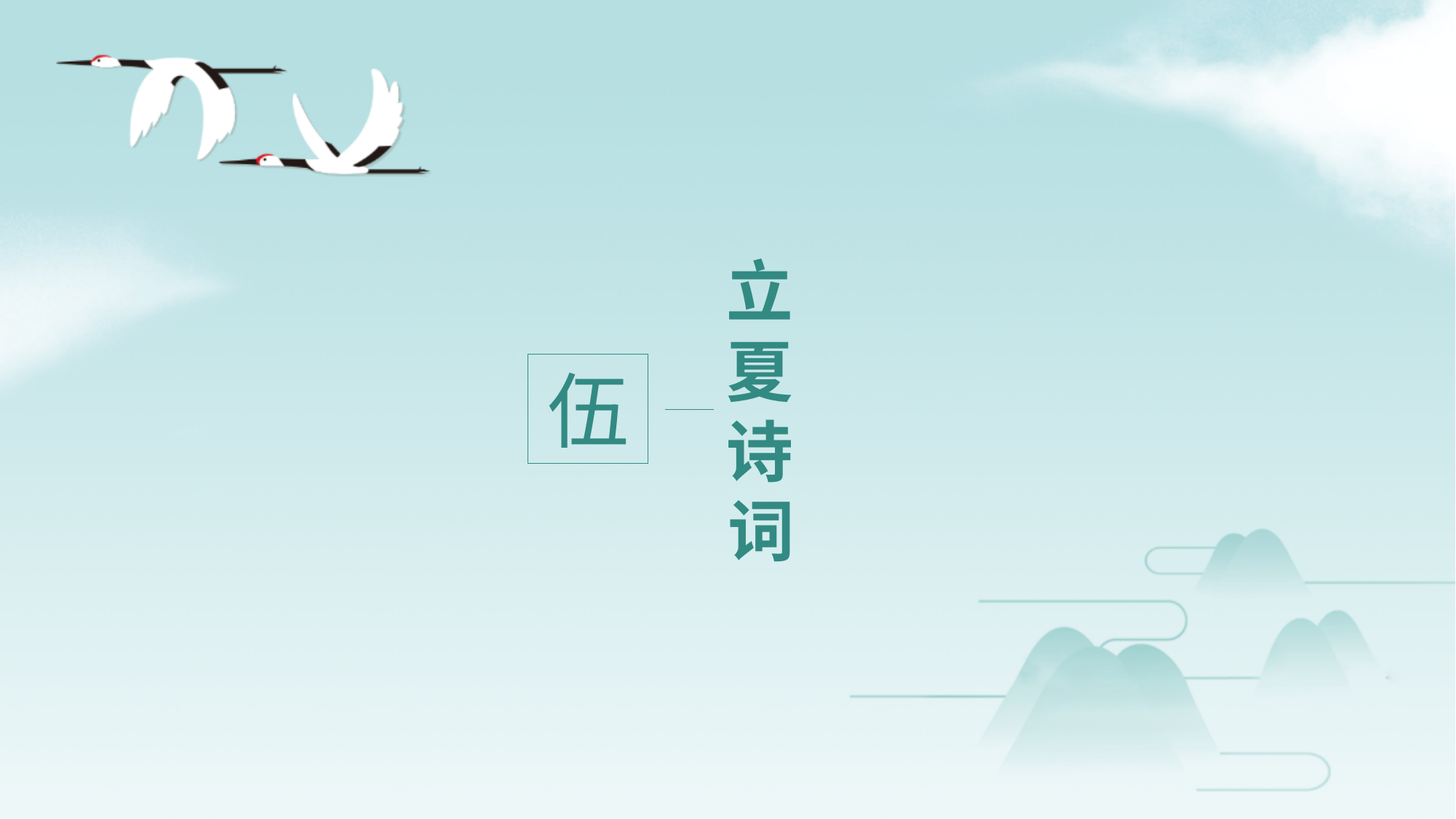

节日PPT模板 http:// www.PPT818.com/jieri/
立
夏
诗词
伍